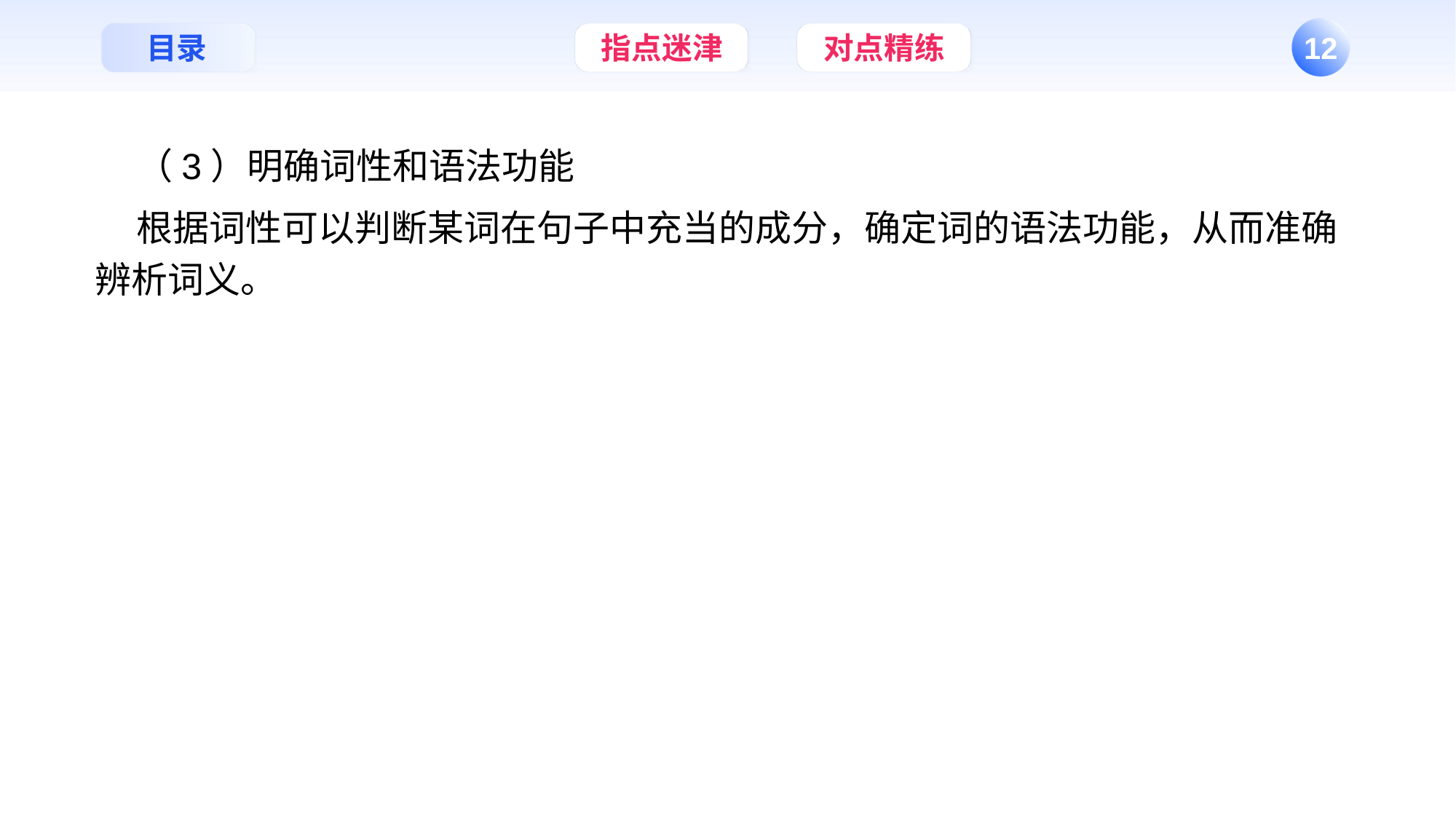

（3）明确词性和语法功能
    根据词性可以判断某词在句子中充当的成分，确定词的语法功能，从而准确辨析词义。